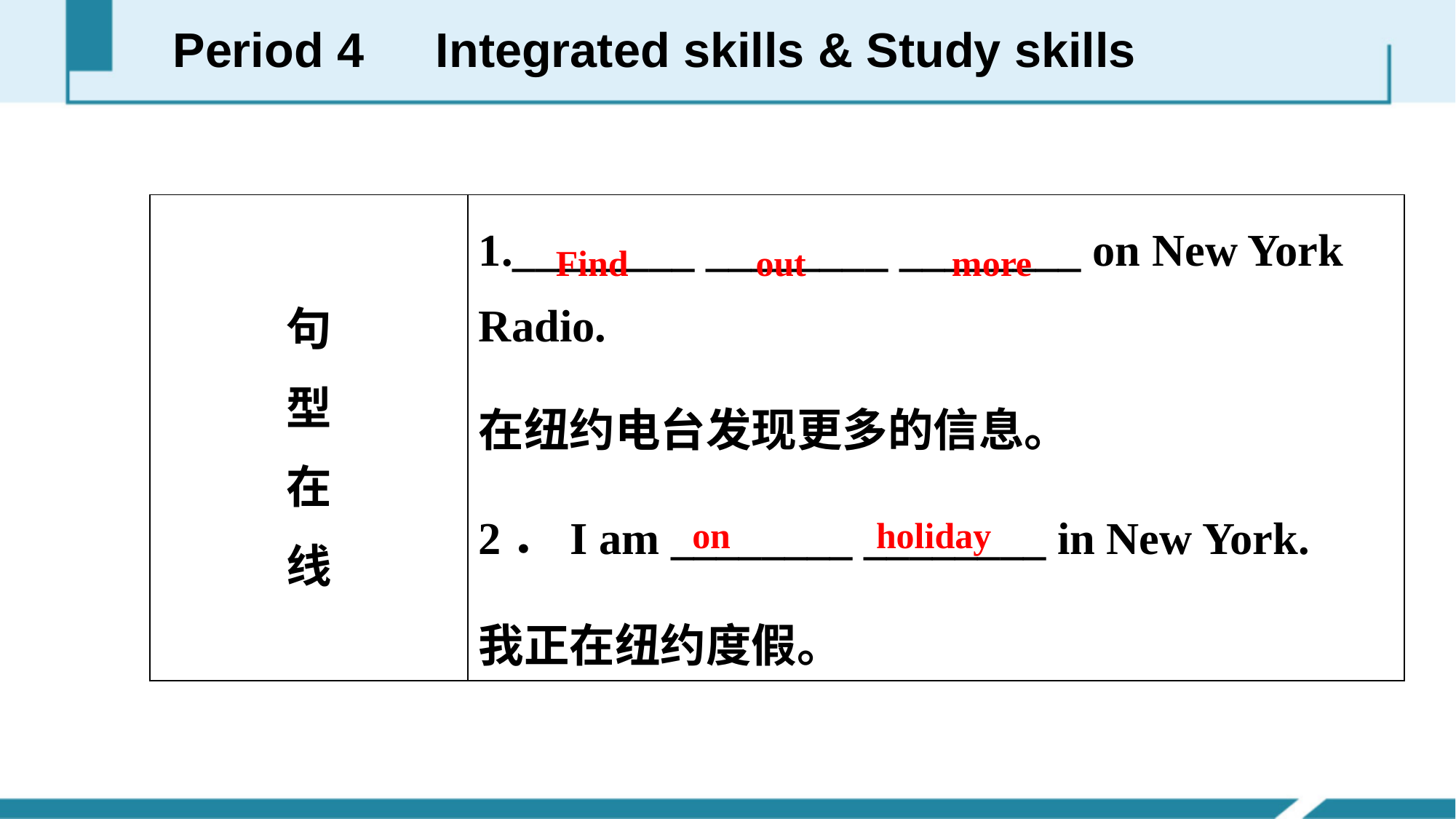

Period 4　Integrated skills & Study skills
| 句 型 在 线 | 1.\_\_\_\_\_\_\_\_ \_\_\_\_\_\_\_\_ \_\_\_\_\_\_\_\_ on New York Radio. 在纽约电台发现更多的信息。 2．I am \_\_\_\_\_\_\_\_ \_\_\_\_\_\_\_\_ in New York. 我正在纽约度假。 |
| --- | --- |
Find              out                more

on                holiday